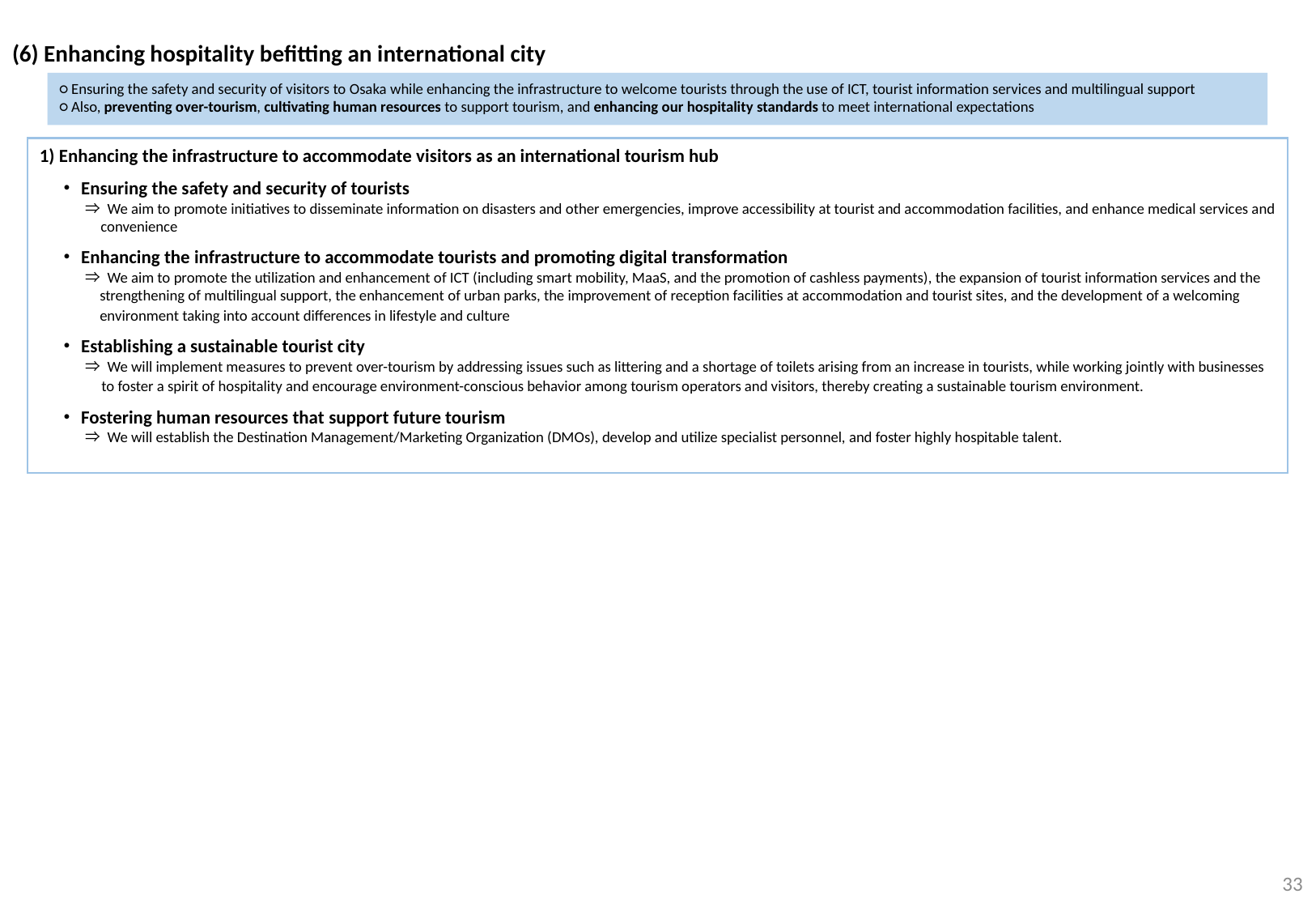

(6) Enhancing hospitality befitting an international city
○ Ensuring the safety and security of visitors to Osaka while enhancing the infrastructure to welcome tourists through the use of ICT, tourist information services and multilingual support
○ Also, preventing over-tourism, cultivating human resources to support tourism, and enhancing our hospitality standards to meet international expectations
1) Enhancing the infrastructure to accommodate visitors as an international tourism hub
　・Ensuring the safety and security of tourists
　　　⇒ We aim to promote initiatives to disseminate information on disasters and other emergencies, improve accessibility at tourist and accommodation facilities, and enhance medical services and convenience
　・Enhancing the infrastructure to accommodate tourists and promoting digital transformation
　　　⇒ We aim to promote the utilization and enhancement of ICT (including smart mobility, MaaS, and the promotion of cashless payments), the expansion of tourist information services and the strengthening of multilingual support, the enhancement of urban parks, the improvement of reception facilities at accommodation and tourist sites, and the development of a welcoming environment taking into account differences in lifestyle and culture
　・Establishing a sustainable tourist city
　　　⇒ We will implement measures to prevent over-tourism by addressing issues such as littering and a shortage of toilets arising from an increase in tourists, while working jointly with businesses to foster a spirit of hospitality and encourage environment-conscious behavior among tourism operators and visitors, thereby creating a sustainable tourism environment.
　・Fostering human resources that support future tourism
　　　⇒ We will establish the Destination Management/Marketing Organization (DMOs), develop and utilize specialist personnel, and foster highly hospitable talent.
33